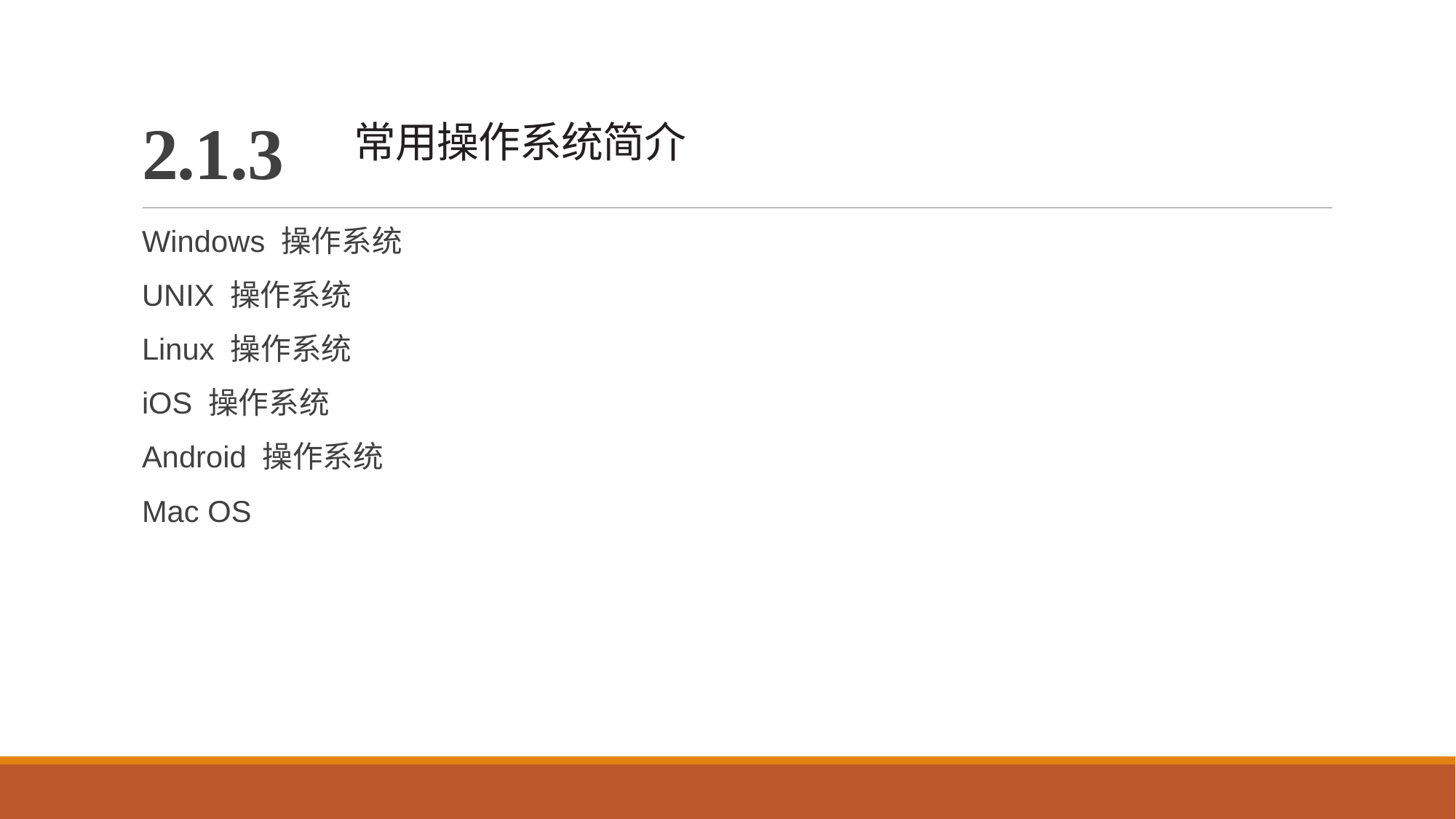

# 2.1.3   常用操作系统简介
Windows 操作系统
UNIX 操作系统
Linux 操作系统
iOS 操作系统
Android 操作系统
Mac OS